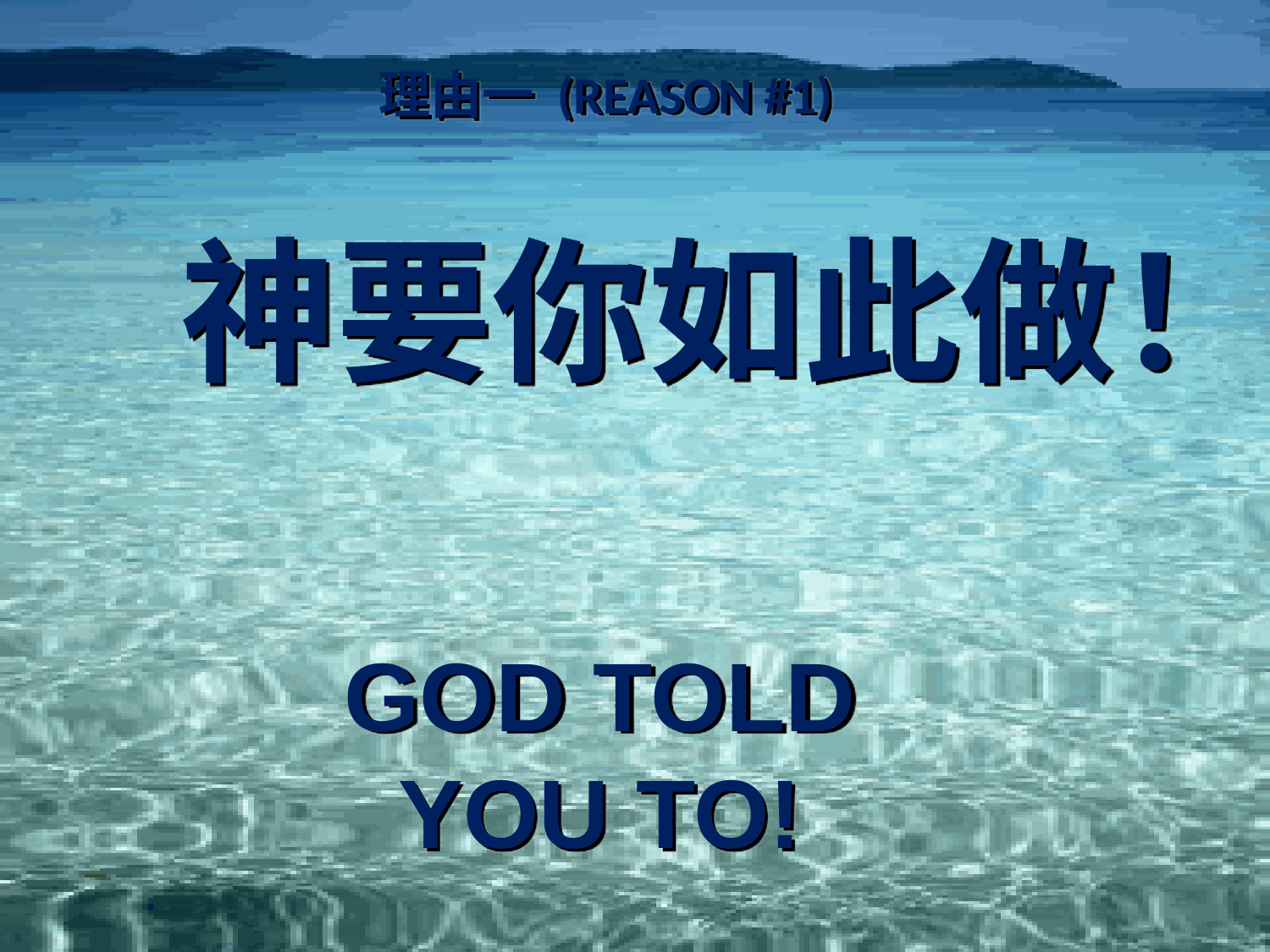

# 理由一 (Reason #1) 神要你如此做！ God told you to!